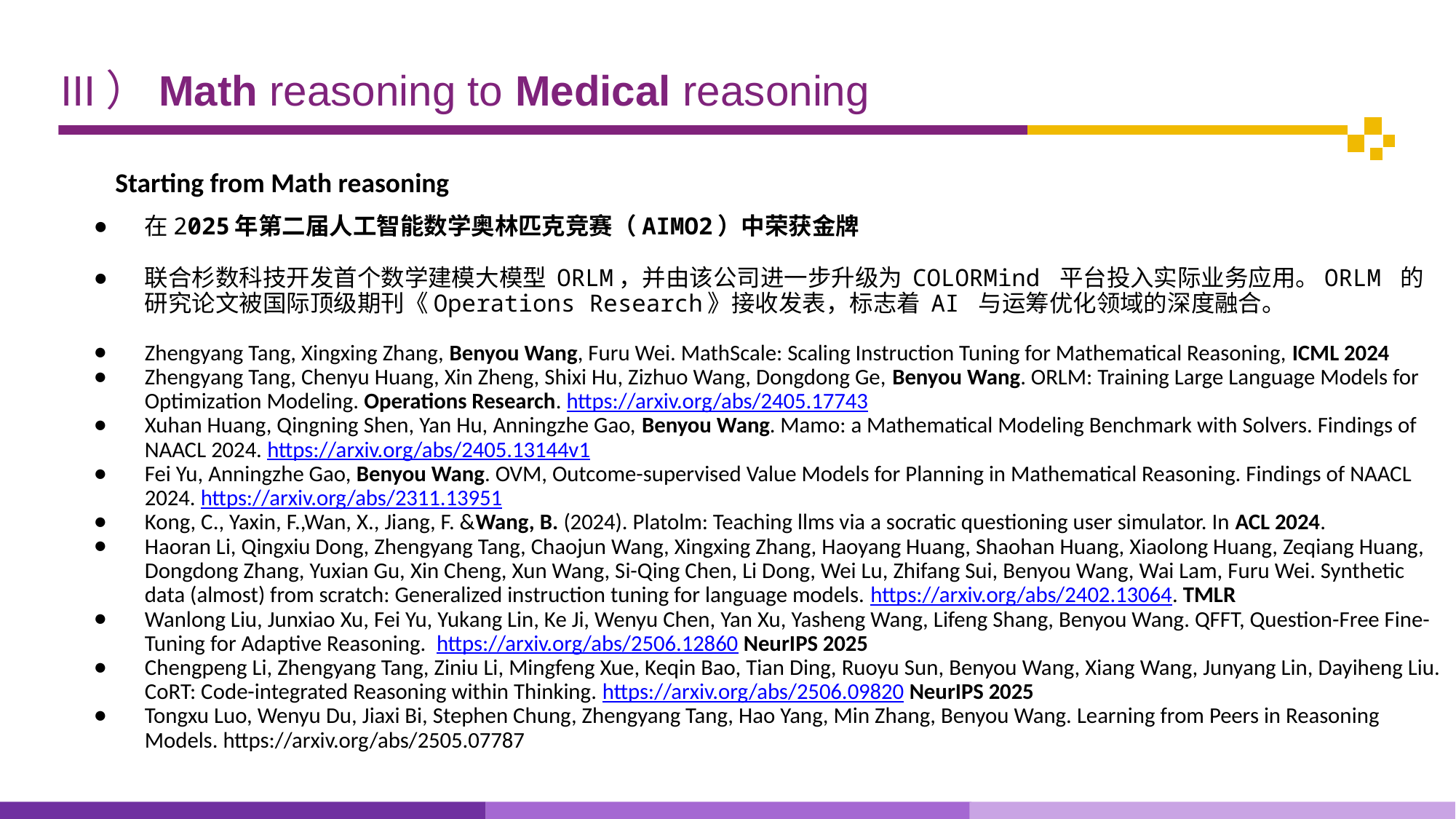

# III）Math reasoning to Medical reasoning
Starting from Math reasoning
在2025年第二届人工智能数学奥林匹克竞赛（AIMO2）中荣获金牌

联合杉数科技开发首个数学建模大模型 ORLM，并由该公司进一步升级为 COLORMind 平台投入实际业务应用。ORLM 的研究论文被国际顶级期刊《Operations Research》接收发表，标志着 AI 与运筹优化领域的深度融合。

Zhengyang Tang, Xingxing Zhang, Benyou Wang, Furu Wei. MathScale: Scaling Instruction Tuning for Mathematical Reasoning, ICML 2024
Zhengyang Tang, Chenyu Huang, Xin Zheng, Shixi Hu, Zizhuo Wang, Dongdong Ge, Benyou Wang. ORLM: Training Large Language Models for Optimization Modeling. Operations Research. https://arxiv.org/abs/2405.17743
Xuhan Huang, Qingning Shen, Yan Hu, Anningzhe Gao, Benyou Wang. Mamo: a Mathematical Modeling Benchmark with Solvers. Findings of NAACL 2024. https://arxiv.org/abs/2405.13144v1
Fei Yu, Anningzhe Gao, Benyou Wang. OVM, Outcome-supervised Value Models for Planning in Mathematical Reasoning. Findings of NAACL 2024. https://arxiv.org/abs/2311.13951
Kong, C., Yaxin, F.,Wan, X., Jiang, F. &Wang, B. (2024). Platolm: Teaching llms via a socratic questioning user simulator. In ACL 2024.
Haoran Li, Qingxiu Dong, Zhengyang Tang, Chaojun Wang, Xingxing Zhang, Haoyang Huang, Shaohan Huang, Xiaolong Huang, Zeqiang Huang, Dongdong Zhang, Yuxian Gu, Xin Cheng, Xun Wang, Si-Qing Chen, Li Dong, Wei Lu, Zhifang Sui, Benyou Wang, Wai Lam, Furu Wei. Synthetic data (almost) from scratch: Generalized instruction tuning for language models. https://arxiv.org/abs/2402.13064. TMLR
Wanlong Liu, Junxiao Xu, Fei Yu, Yukang Lin, Ke Ji, Wenyu Chen, Yan Xu, Yasheng Wang, Lifeng Shang, Benyou Wang. QFFT, Question-Free Fine-Tuning for Adaptive Reasoning.  https://arxiv.org/abs/2506.12860 NeurIPS 2025
Chengpeng Li, Zhengyang Tang, Ziniu Li, Mingfeng Xue, Keqin Bao, Tian Ding, Ruoyu Sun, Benyou Wang, Xiang Wang, Junyang Lin, Dayiheng Liu. CoRT: Code-integrated Reasoning within Thinking. https://arxiv.org/abs/2506.09820 NeurIPS 2025
Tongxu Luo, Wenyu Du, Jiaxi Bi, Stephen Chung, Zhengyang Tang, Hao Yang, Min Zhang, Benyou Wang. Learning from Peers in Reasoning Models. https://arxiv.org/abs/2505.07787